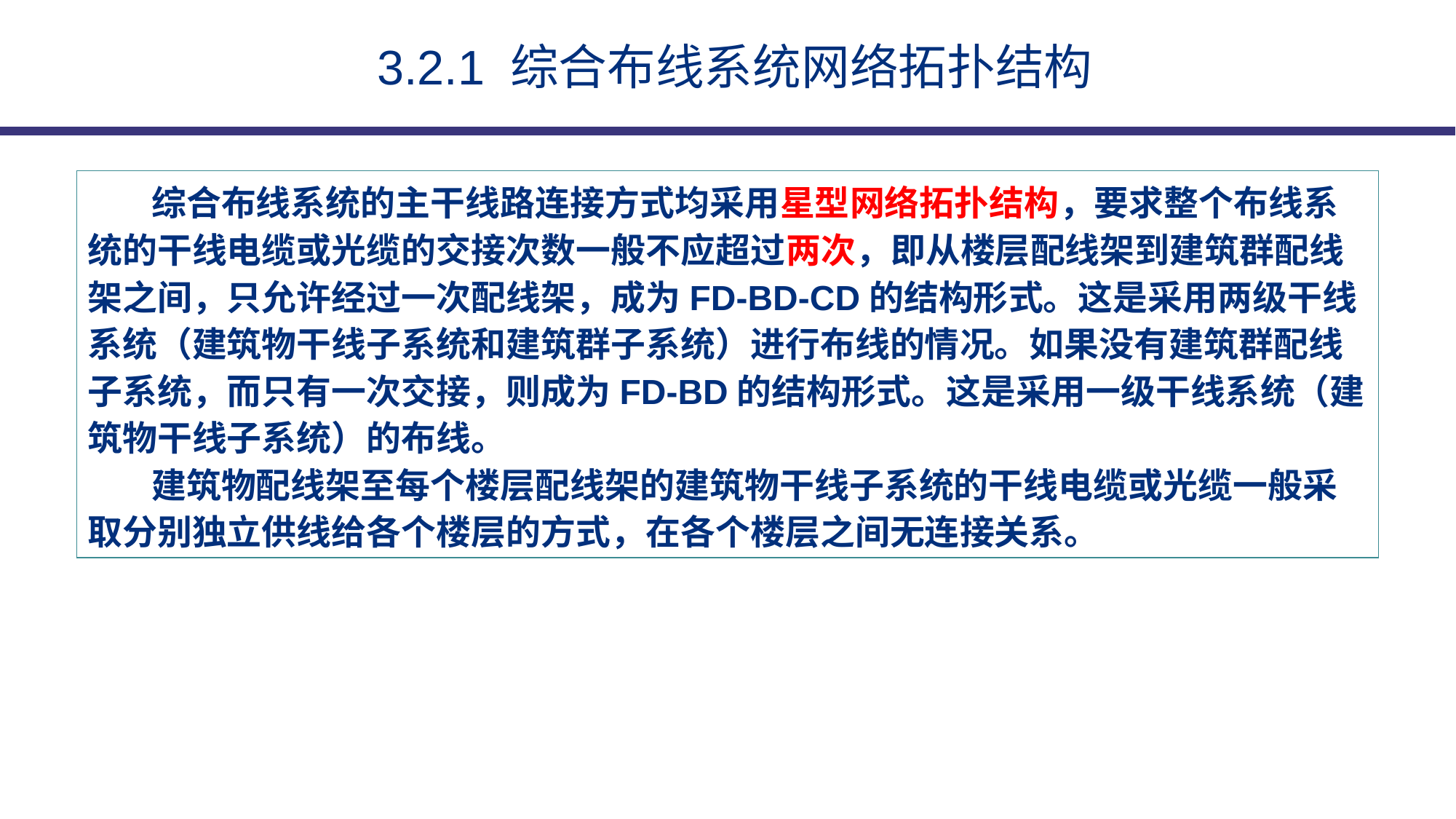

3.2.1 综合布线系统网络拓扑结构
综合布线系统的主干线路连接方式均采用星型网络拓扑结构，要求整个布线系统的干线电缆或光缆的交接次数一般不应超过两次，即从楼层配线架到建筑群配线架之间，只允许经过一次配线架，成为FD-BD-CD的结构形式。这是采用两级干线系统（建筑物干线子系统和建筑群子系统）进行布线的情况。如果没有建筑群配线子系统，而只有一次交接，则成为FD-BD的结构形式。这是采用一级干线系统（建筑物干线子系统）的布线。
建筑物配线架至每个楼层配线架的建筑物干线子系统的干线电缆或光缆一般采取分别独立供线给各个楼层的方式，在各个楼层之间无连接关系。